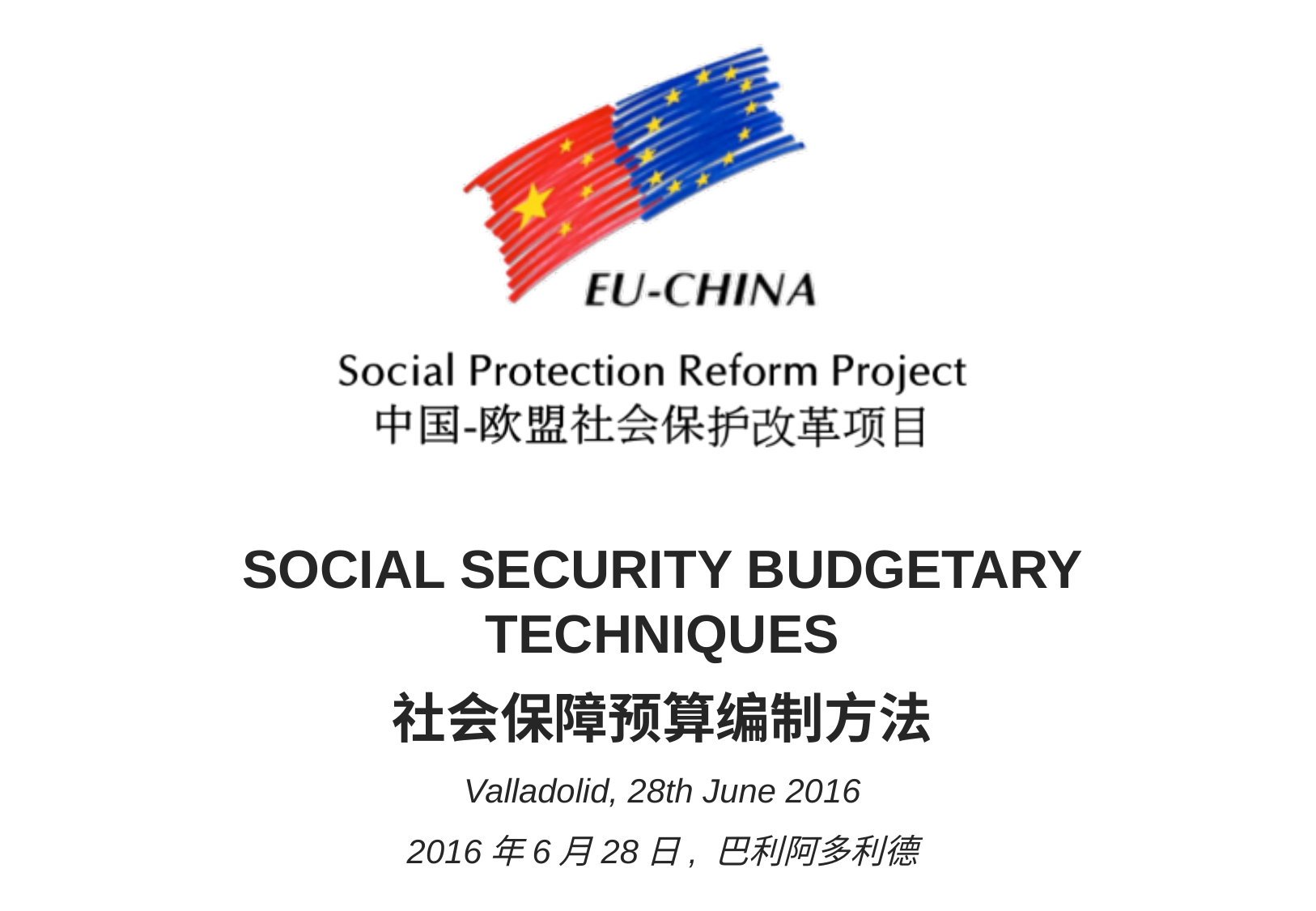

SOCIAL SECURITY BUDGETARY TECHNIQUES
社会保障预算编制方法
Valladolid, 28th June 2016
2016年6月28日, 巴利阿多利德